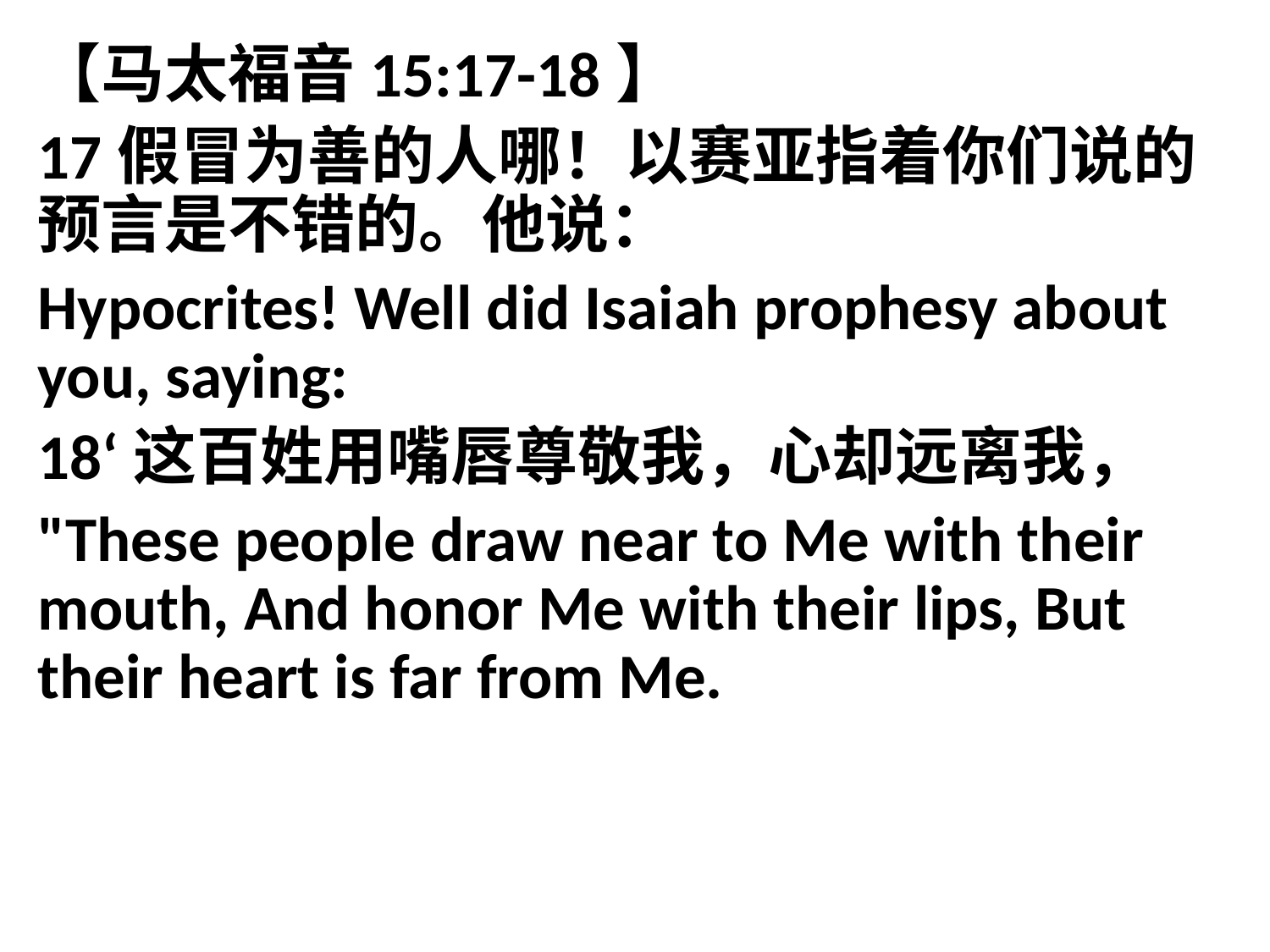

【马太福音15:17-18】
17假冒为善的人哪！以赛亚指着你们说的预言是不错的。他说：
Hypocrites! Well did Isaiah prophesy about you, saying:
18‘这百姓用嘴唇尊敬我，心却远离我，
"These people draw near to Me with their mouth, And honor Me with their lips, But their heart is far from Me.